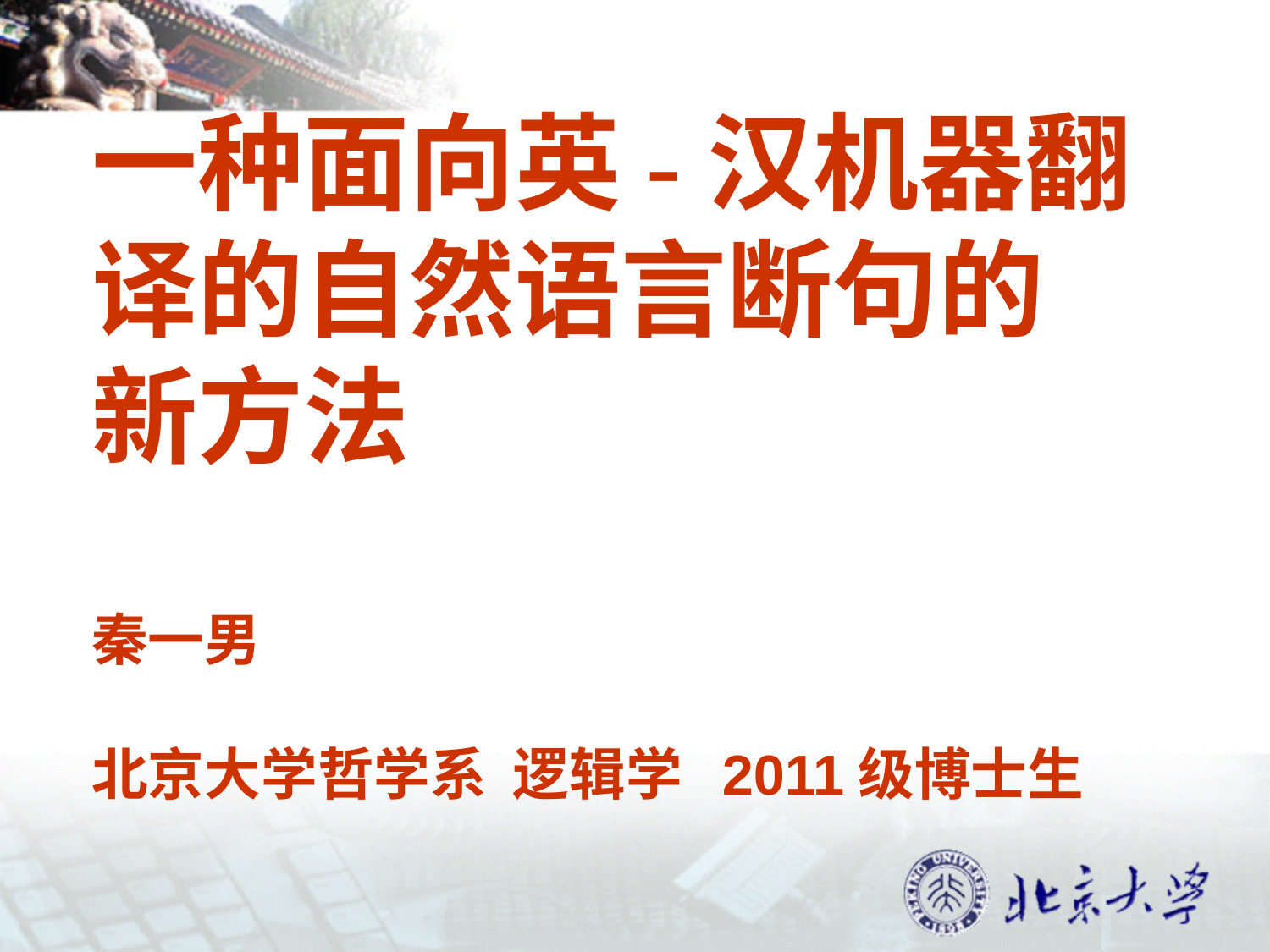

一种面向英-汉机器翻译的自然语言断句的
新方法

秦一男

北京大学哲学系  逻辑学  2011级博士生